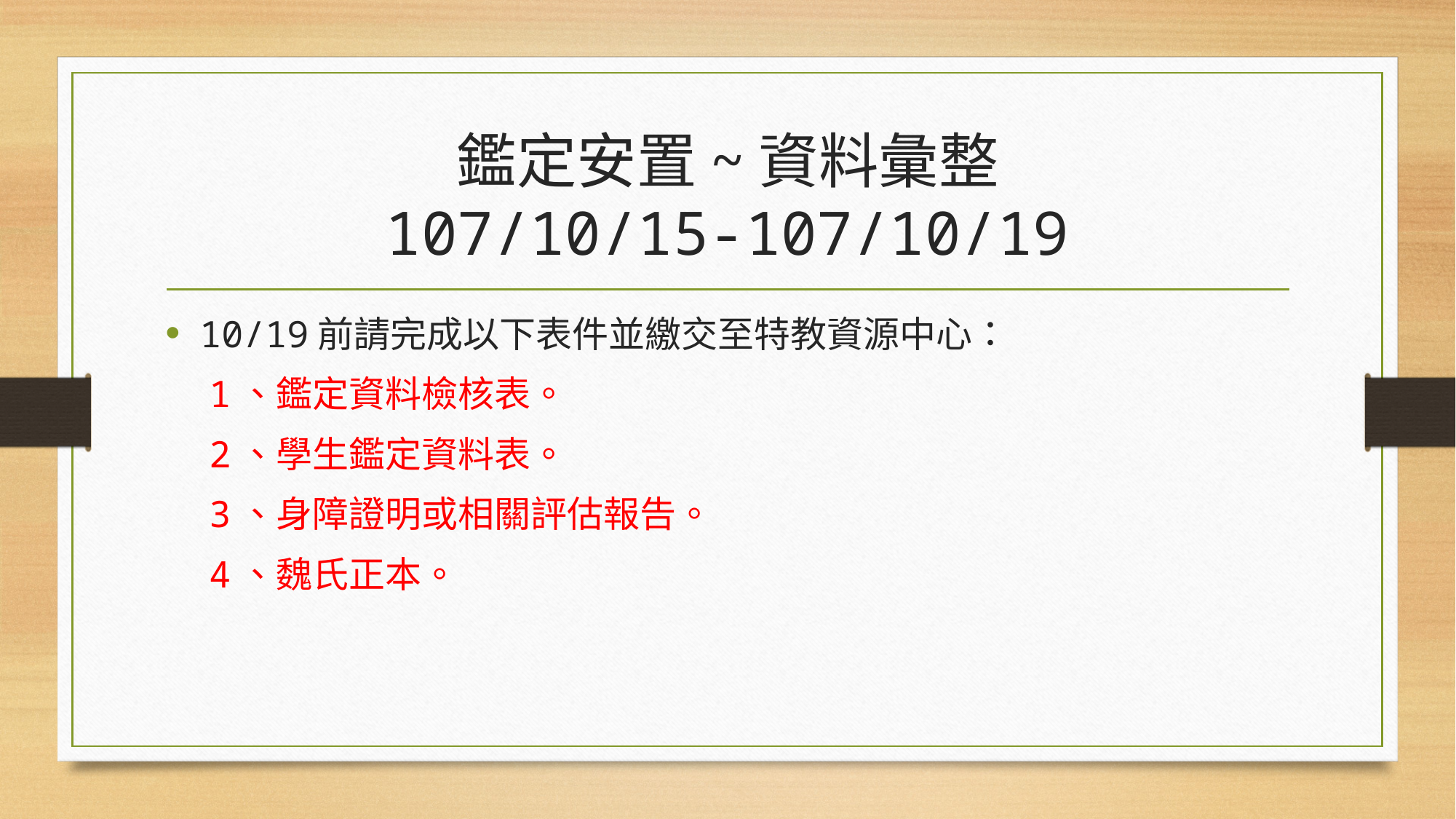

# 鑑定安置~資料彙整 107/10/15-107/10/19
10/19前請完成以下表件並繳交至特教資源中心：
  1、鑑定資料檢核表。
  2、學生鑑定資料表。
  3、身障證明或相關評估報告。
  4、魏氏正本。